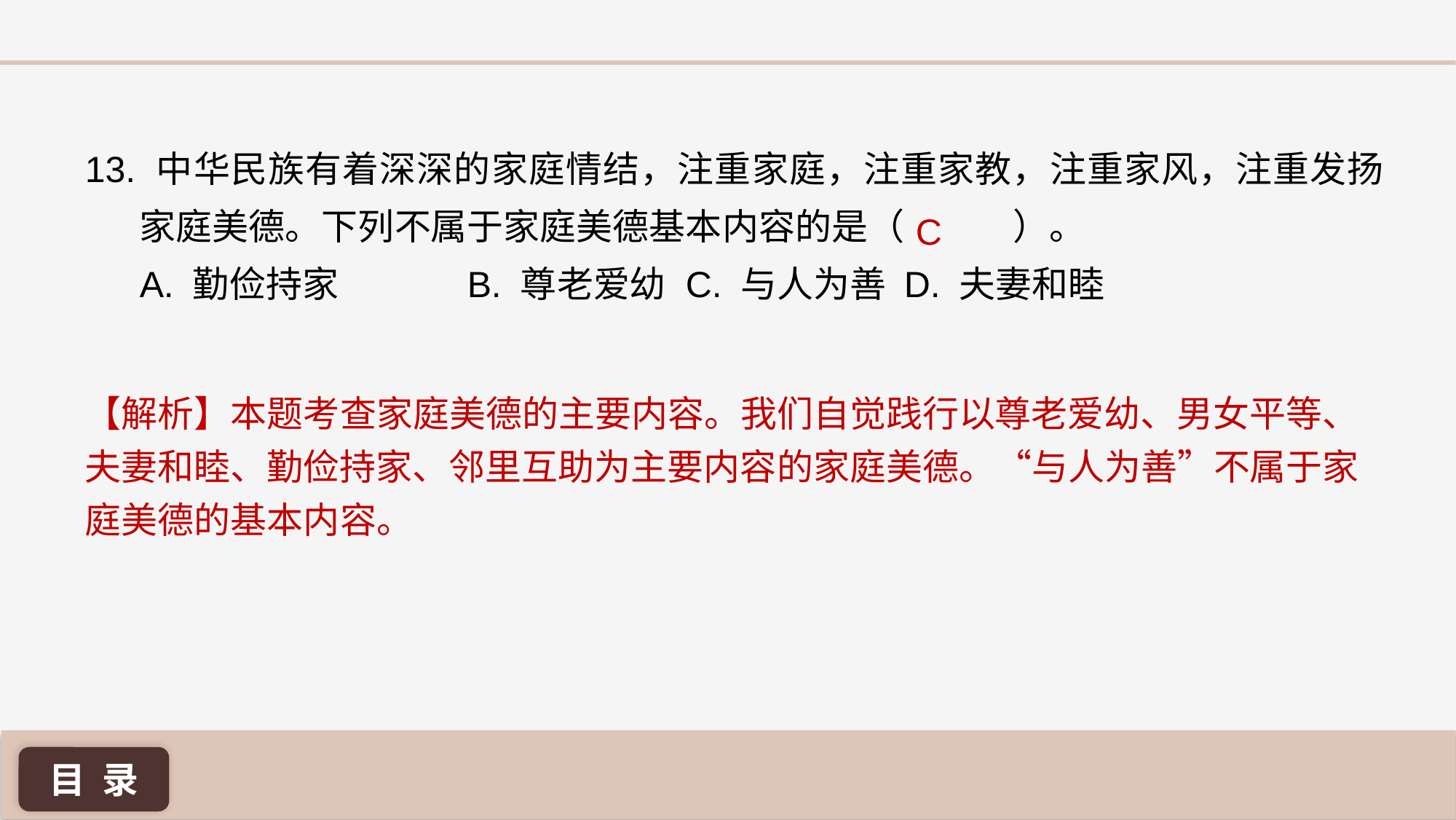

13. 中华民族有着深深的家庭情结，注重家庭，注重家教，注重家风，注重发扬家庭美德。下列不属于家庭美德基本内容的是（ 	）。
A. 勤俭持家 		B. 尊老爱幼 	C. 与人为善 	D. 夫妻和睦
C
【解析】本题考查家庭美德的主要内容。我们自觉践行以尊老爱幼、男女平等、夫妻和睦、勤俭持家、邻里互助为主要内容的家庭美德。“与人为善”不属于家庭美德的基本内容。